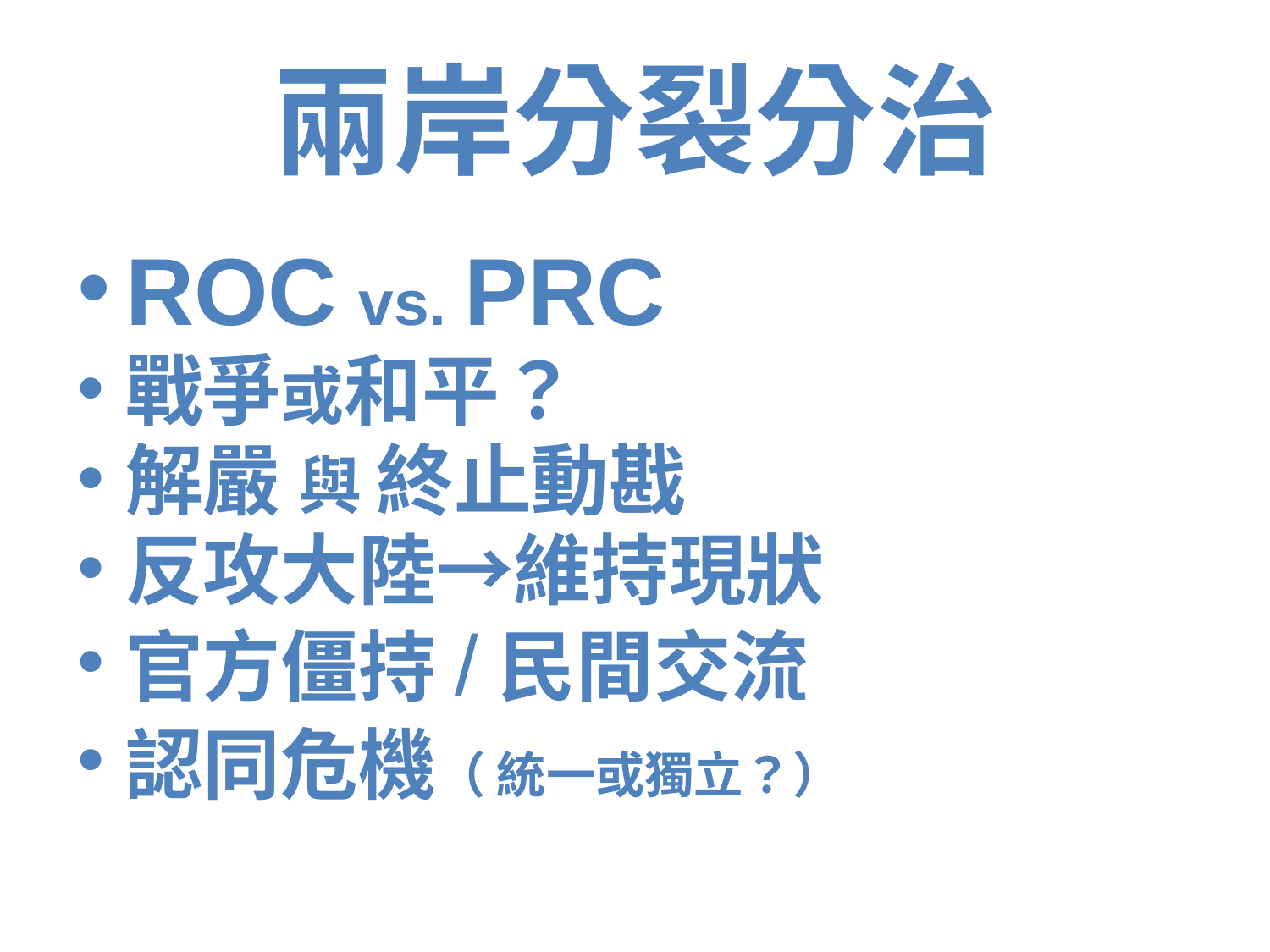

# 兩岸分裂分治
ROC vs. PRC
戰爭或和平？
解嚴 與 終止動戡
反攻大陸→維持現狀
官方僵持/民間交流
認同危機（ 統一或獨立？）